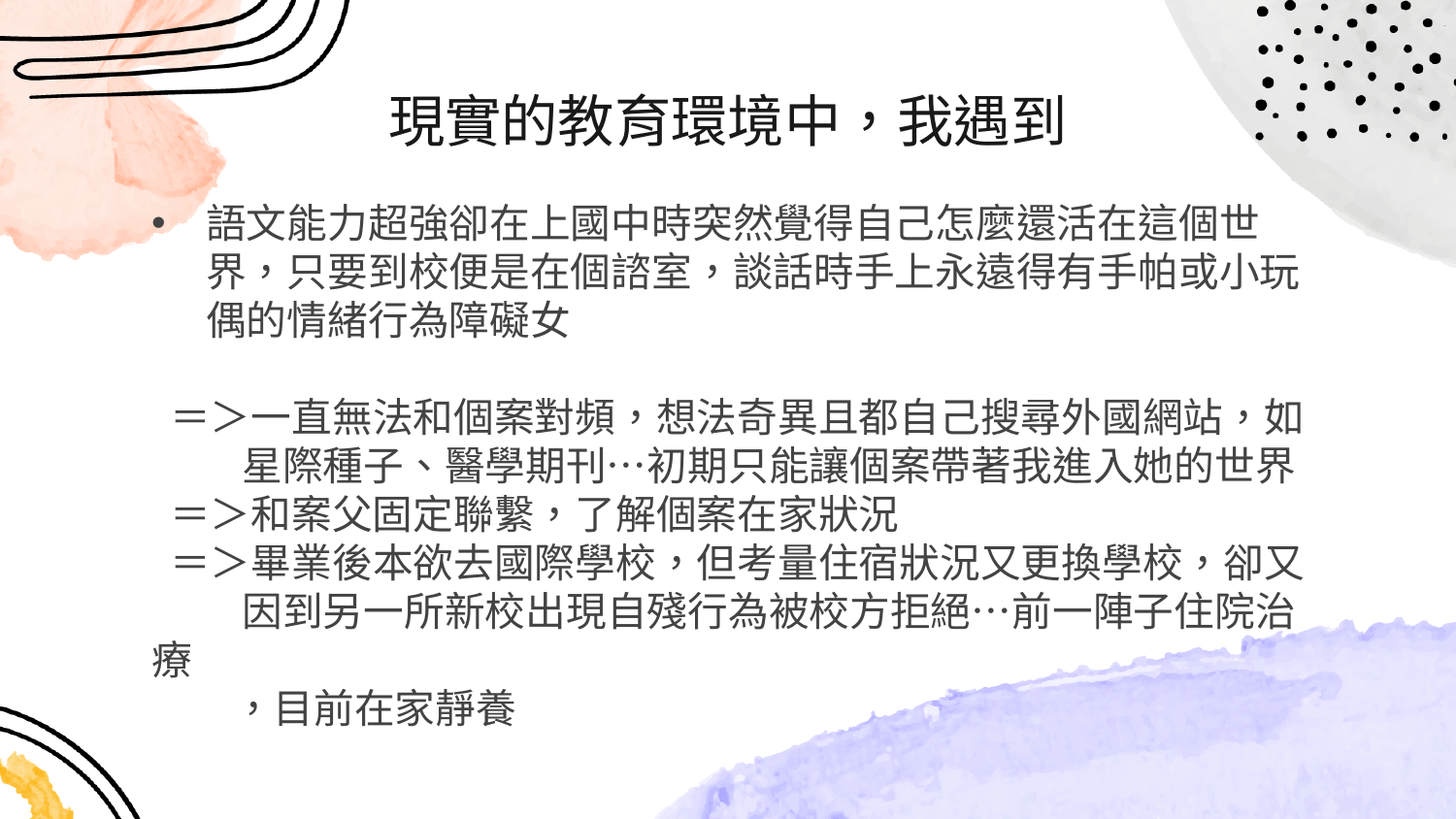

# 現實的教育環境中，我遇到
語文能力超強卻在上國中時突然覺得自己怎麼還活在這個世界，只要到校便是在個諮室，談話時手上永遠得有手帕或小玩偶的情緒行為障礙女

 ＝＞一直無法和個案對頻，想法奇異且都自己搜尋外國網站，如
         星際種子、醫學期刊…初期只能讓個案帶著我進入她的世界
 ＝＞和案父固定聯繫，了解個案在家狀況
 ＝＞畢業後本欲去國際學校，但考量住宿狀況又更換學校，卻又
         因到另一所新校出現自殘行為被校方拒絕…前一陣子住院治療
        ，目前在家靜養